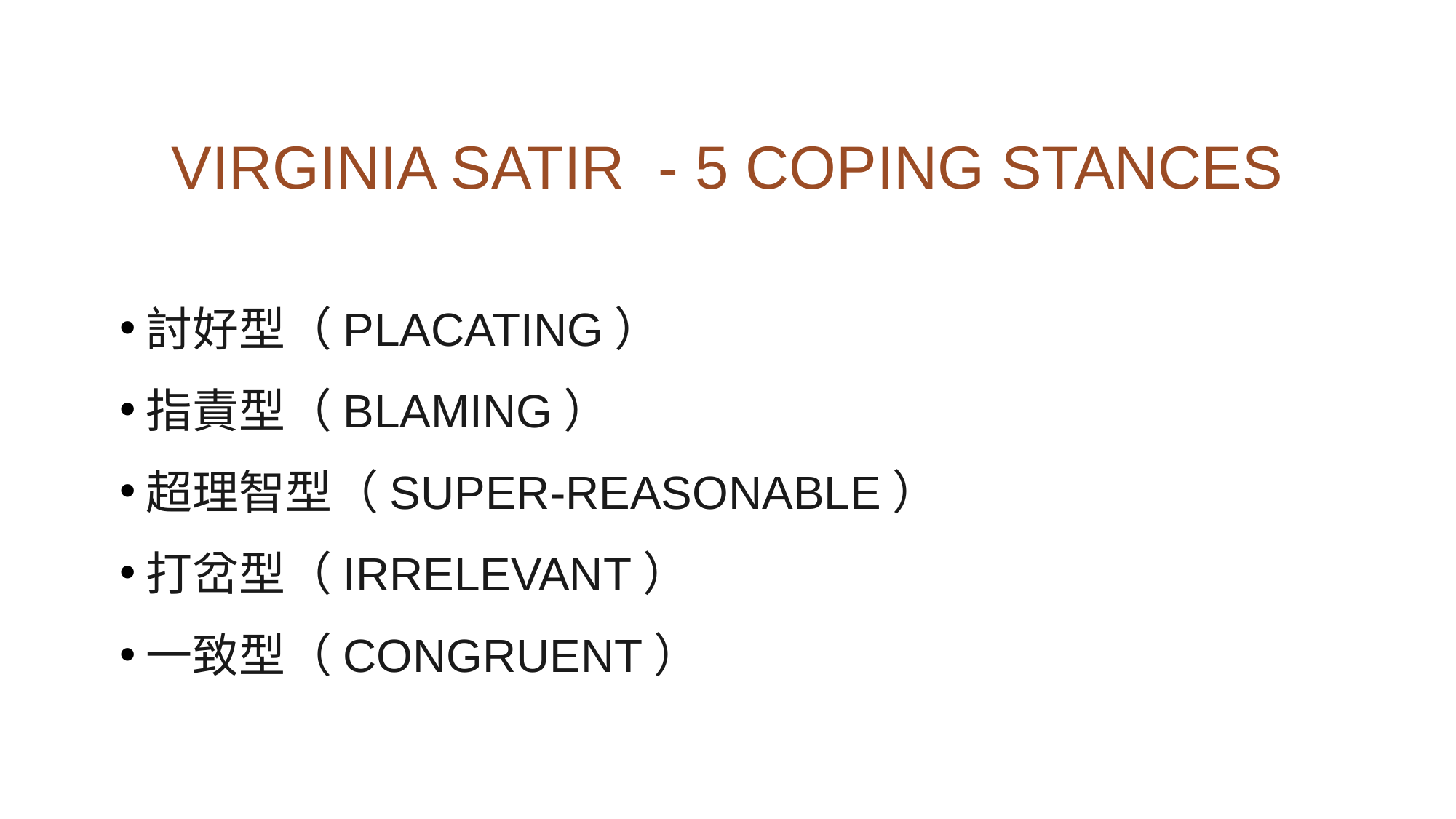

# Virginia Satir  - 5 Coping Stances
討好型（Placating）
指責型（Blaming）
超理智型（Super-reasonable）
打岔型（Irrelevant）
一致型（Congruent）